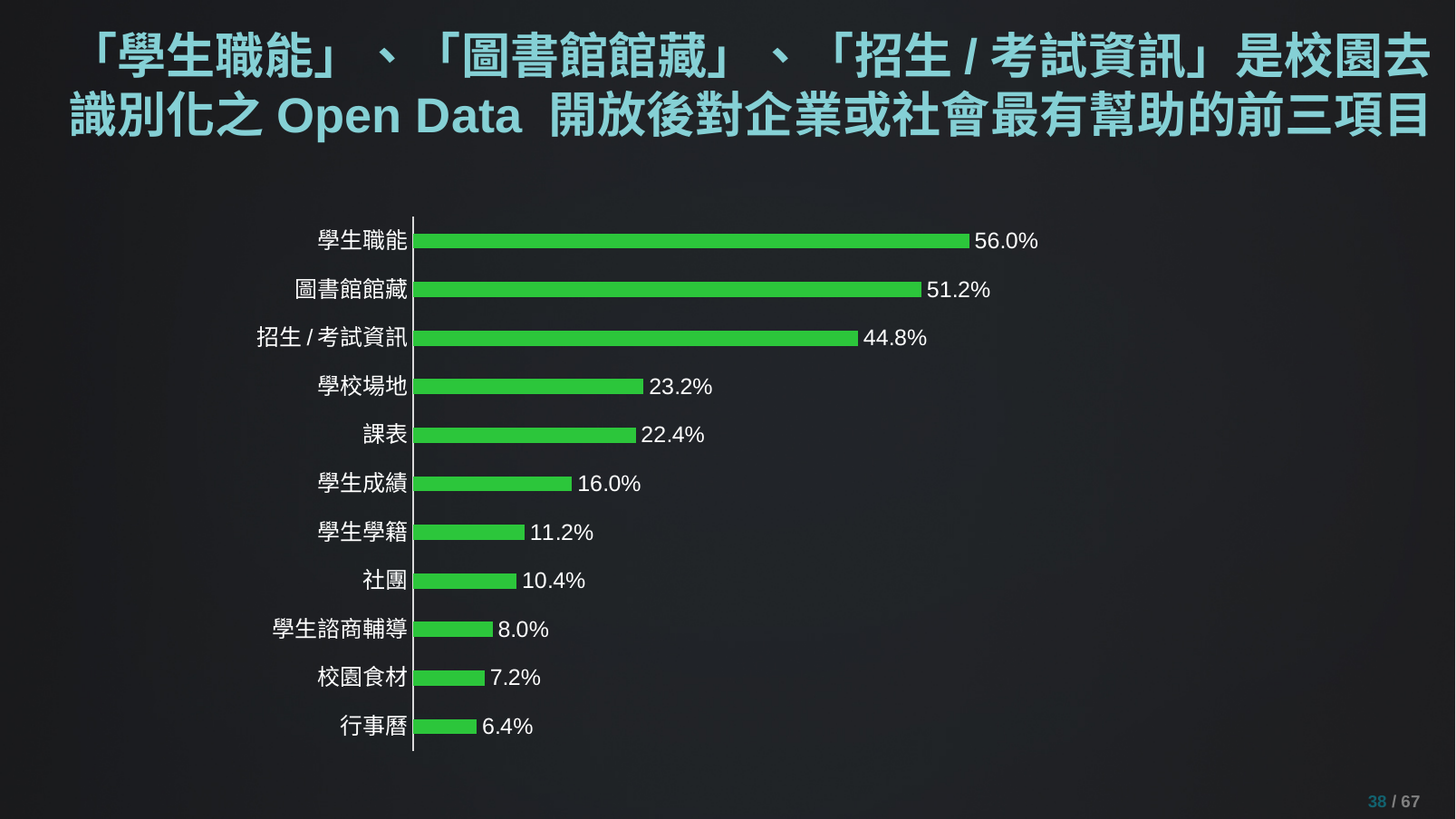

# 「學生職能」、「圖書館館藏」、「招生/考試資訊」是校園去識別化之Open Data 開放後對企業或社會最有幫助的前三項目

### Chart

| Category | 2016 |
|---|---|
| 學生職能 | 0.56 |
| 圖書館館藏 | 0.512 |
| 招生/考試資訊 | 0.448 |
| 學校場地 | 0.232 |
| 課表 | 0.224 |
| 學生成績 | 0.16 |
| 學生學籍 | 0.112 |
| 社團 | 0.104 |
| 學生諮商輔導 | 0.08 |
| 校園食材 | 0.072 |
| 行事曆 | 0.064 |